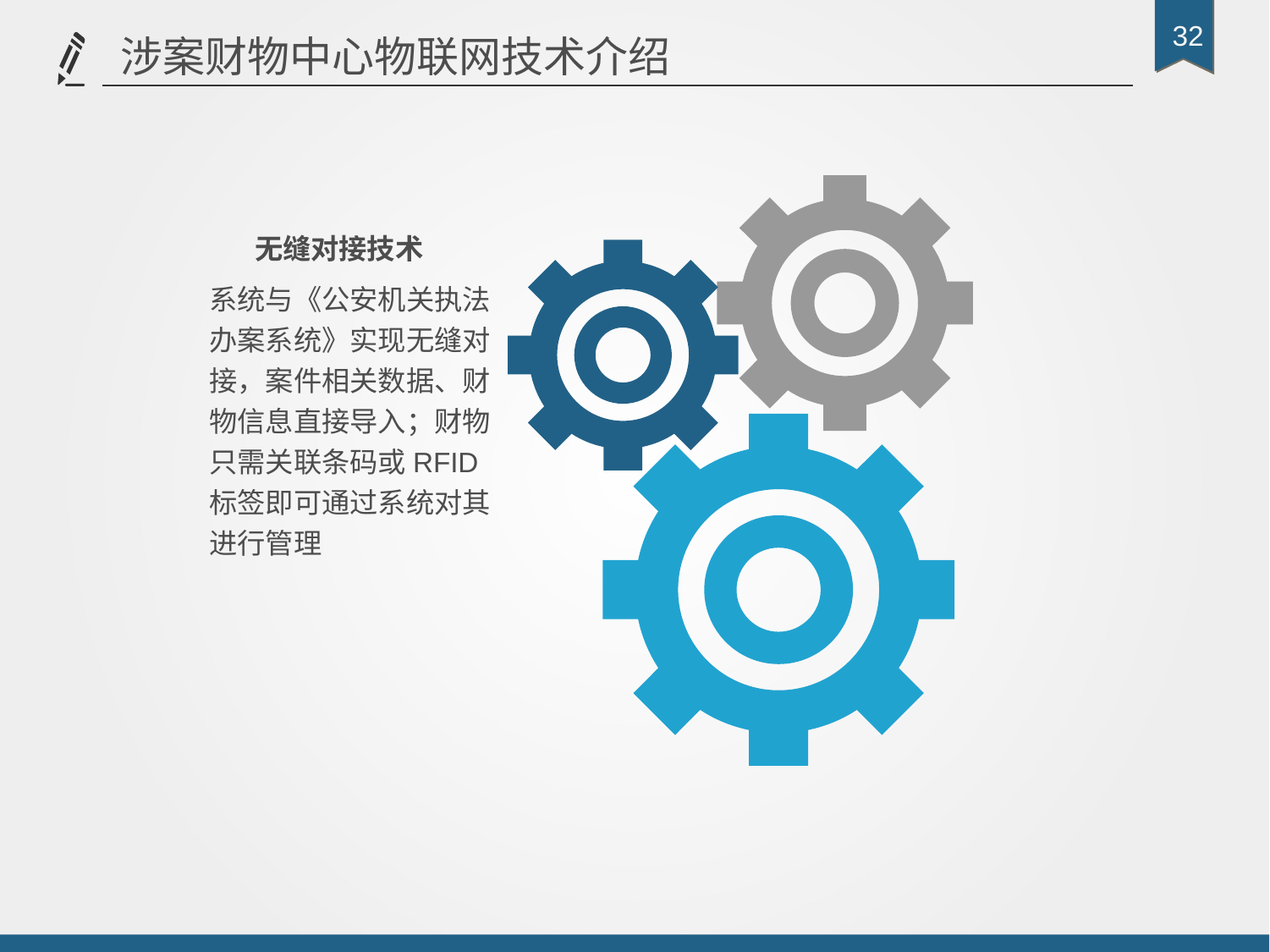

涉案财物中心物联网技术介绍

无缝对接技术

系统与《公安机关执法办案系统》实现无缝对接，案件相关数据、财物信息直接导入；财物只需关联条码或RFID标签即可通过系统对其进行管理